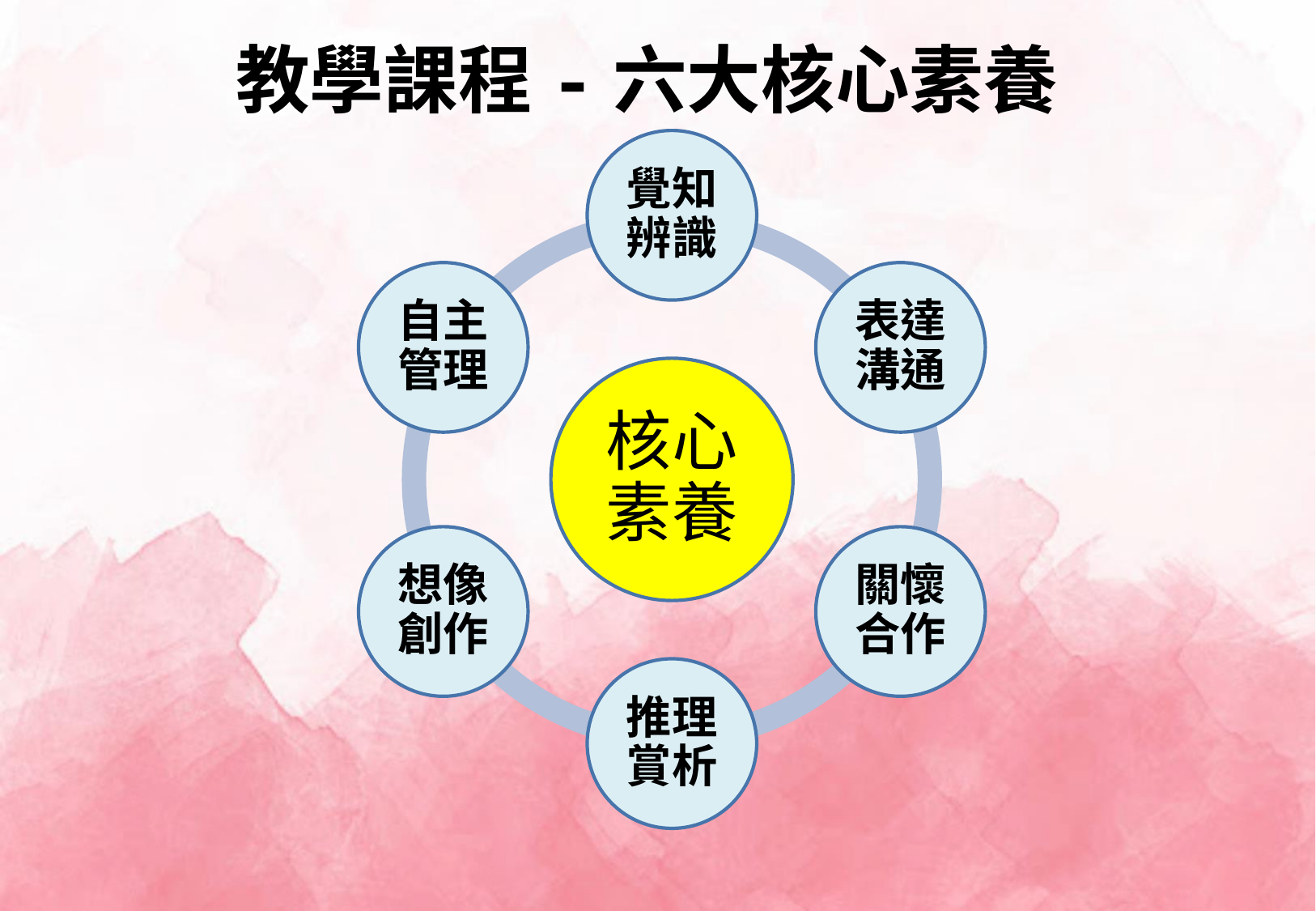

# 教學課程-六大核心素養
核心素養
覺知辨識
表達溝通
關懷合作
推理賞析
想像創作
自主管理